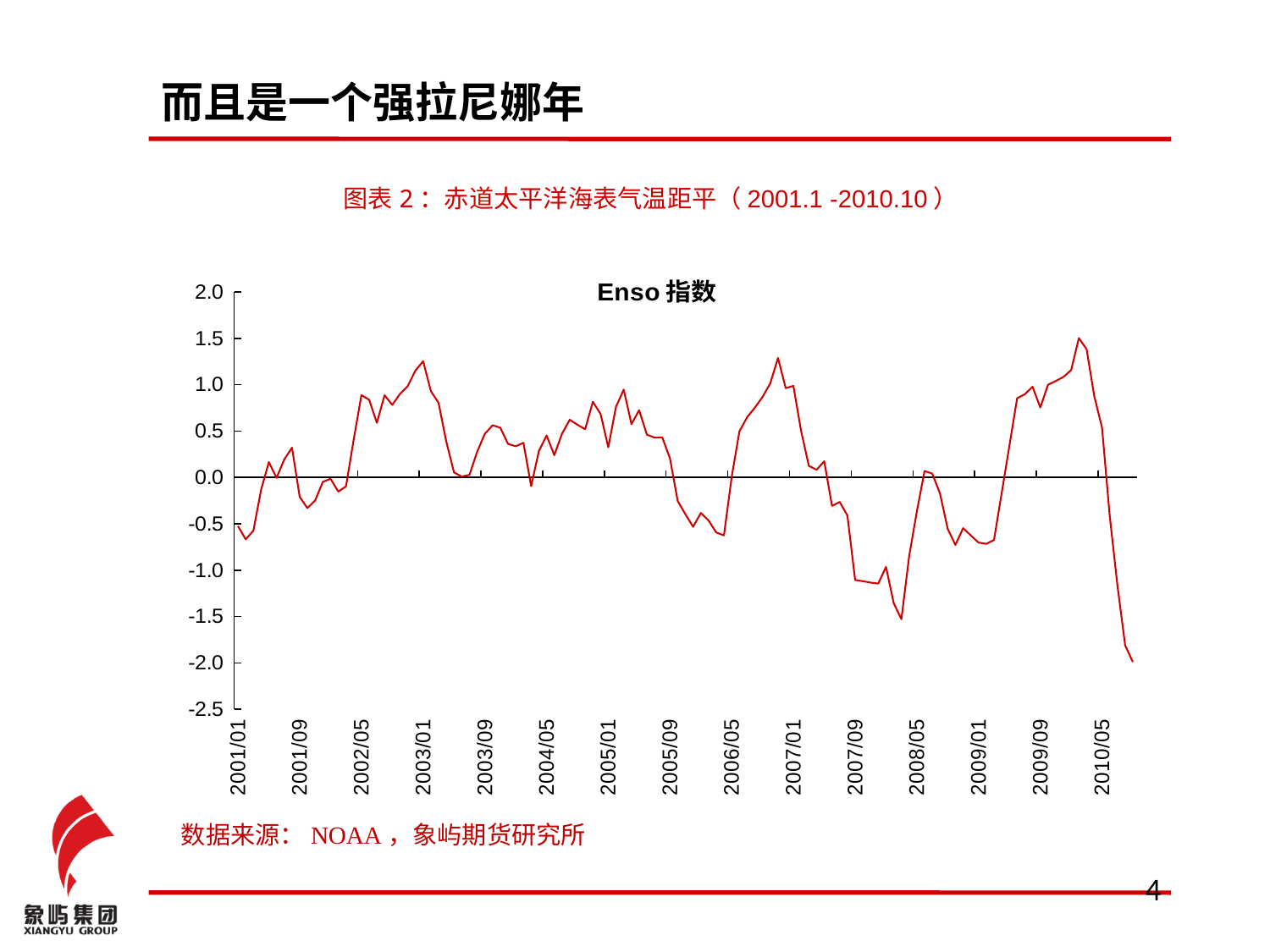

# 而且是一个强拉尼娜年
图表2：赤道太平洋海表气温距平（2001.1 -2010.10）

### Chart: Enso指数

| Category | enso指数 |
|---|---|
| 36892 | -0.525 |
| 36924 | -0.6670000000000041 |
| 36953 | -0.574 |
| 36985 | -0.13 |
| 37016 | 0.165 |
| 37048 | -0.005000000000000011 |
| 37079 | 0.194 |
| 37111 | 0.32100000000000184 |
| 37143 | -0.21000000000000021 |
| 37174 | -0.33000000000000207 |
| 37206 | -0.24800000000000041 |
| 37237 | -0.048 |
| 37257 | -0.014999999999999998 |
| 37289 | -0.1530000000000004 |
| 37318 | -0.096 |
| 37350 | 0.4080000000000001 |
| 37381 | 0.887 |
| 37413 | 0.8380000000000006 |
| 37444 | 0.588 |
| 37476 | 0.886 |
| 37508 | 0.782 |
| 37539 | 0.901 |
| 37571 | 0.984 |
| 37602 | 1.1519999999999928 |
| 37622 | 1.2529999999999928 |
| 37680 | 0.931 |
| 37711 | 0.804 |
| 37741 | 0.38600000000000184 |
| 37772 | 0.054 |
| 37802 | 0.009000000000000003 |
| 37833 | 0.028 |
| 37864 | 0.277 |
| 37894 | 0.4700000000000001 |
| 37925 | 0.5620000000000006 |
| 37955 | 0.536 |
| 37986 | 0.3610000000000003 |
| 38017 | 0.3360000000000021 |
| 38046 | 0.3730000000000016 |
| 38077 | -0.09400000000000003 |
| 38107 | 0.2830000000000001 |
| 38138 | 0.452 |
| 38168 | 0.2400000000000002 |
| 38199 | 0.4710000000000003 |
| 38230 | 0.6220000000000032 |
| 38260 | 0.568 |
| 38291 | 0.52 |
| 38321 | 0.816 |
| 38352 | 0.684 |
| 38383 | 0.32500000000000184 |
| 38411 | 0.7620000000000036 |
| 38442 | 0.947 |
| 38472 | 0.5750000000000006 |
| 38503 | 0.7250000000000006 |
| 38533 | 0.46 |
| 38564 | 0.4290000000000004 |
| 38595 | 0.4320000000000004 |
| 38625 | 0.20600000000000004 |
| 38656 | -0.254 |
| 38686 | -0.3970000000000021 |
| 38717 | -0.532 |
| 38748 | -0.38300000000000184 |
| 38776 | -0.464 |
| 38807 | -0.594 |
| 38837 | -0.6250000000000033 |
| 38868 | 0.006000000000000011 |
| 38898 | 0.4960000000000009 |
| 38929 | 0.6480000000000037 |
| 38960 | 0.7520000000000036 |
| 38990 | 0.8680000000000032 |
| 39021 | 1.014 |
| 39051 | 1.288 |
| 39082 | 0.9630000000000006 |
| 39113 | 0.986 |
| 39141 | 0.501 |
| 39172 | 0.125 |
| 39202 | 0.082 |
| 39233 | 0.17500000000000004 |
| 39263 | -0.3070000000000004 |
| 39294 | -0.264 |
| 39325 | -0.4110000000000003 |
| 39355 | -1.106 |
| 39386 | -1.119 |
| 39416 | -1.1339999999999928 |
| 39447 | -1.1439999999999928 |
| 39478 | -0.9650000000000006 |
| 39507 | -1.355 |
| 39538 | -1.5289999999999928 |
| 39568 | -0.8490000000000006 |
| 39599 | -0.3670000000000004 |
| 39629 | 0.06900000000000003 |
| 39660 | 0.041 |
| 39691 | -0.17400000000000004 |
| 39721 | -0.554 |
| 39752 | -0.7280000000000006 |
| 39782 | -0.547 |
| 39813 | -0.6260000000000034 |
| 39844 | -0.7030000000000006 |
| 39872 | -0.7160000000000006 |
| 39903 | -0.6750000000000042 |
| 39933 | -0.168 |
| 39964 | 0.3450000000000001 |
| 39994 | 0.8550000000000006 |
| 40025 | 0.897 |
| 40056 | 0.9780000000000006 |
| 40086 | 0.7540000000000036 |
| 40117 | 0.999 |
| 40147 | 1.038999999999993 |
| 40178 | 1.084 |
| 40209 | 1.157 |
| 40237 | 1.502 |
| 40238 | 1.383 |
| 40269 | 0.8750000000000033 |
| 40299 | 0.539 |
| 40330 | -0.4120000000000003 |
| 40360 | -1.1659999999999933 |
| 40391 | -1.81 |
| 40423 | -1.990000000000007 |
|  | None |
|  | None |
|  | None |
数据来源：NOAA，象屿期货研究所